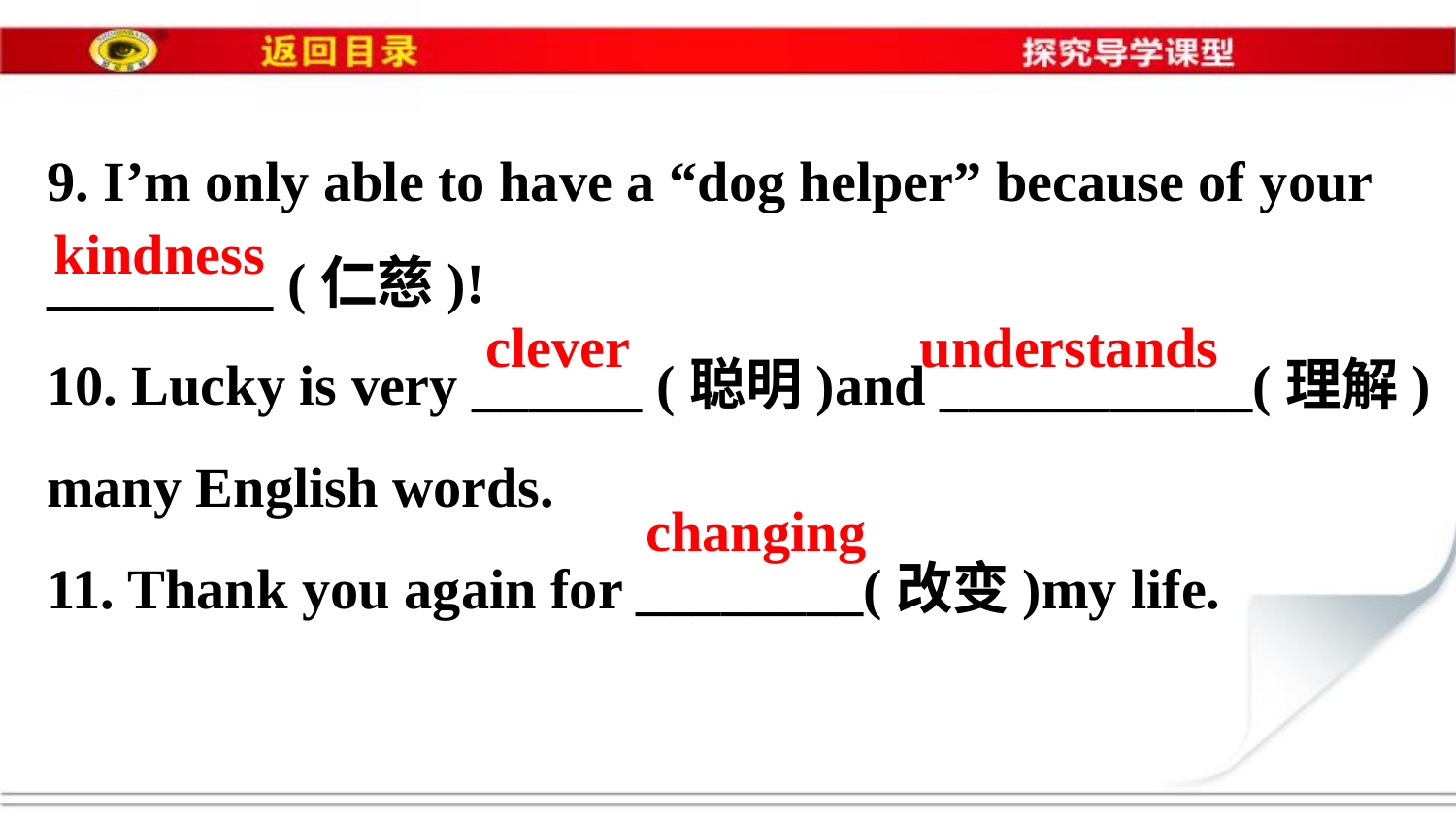

9. I’m only able to have a “dog helper” because of your
________ (仁慈)!
10. Lucky is very ______ (聪明)and ___________(理解)
many English words.
11. Thank you again for ________(改变)my life.
kindness
clever
understands
changing